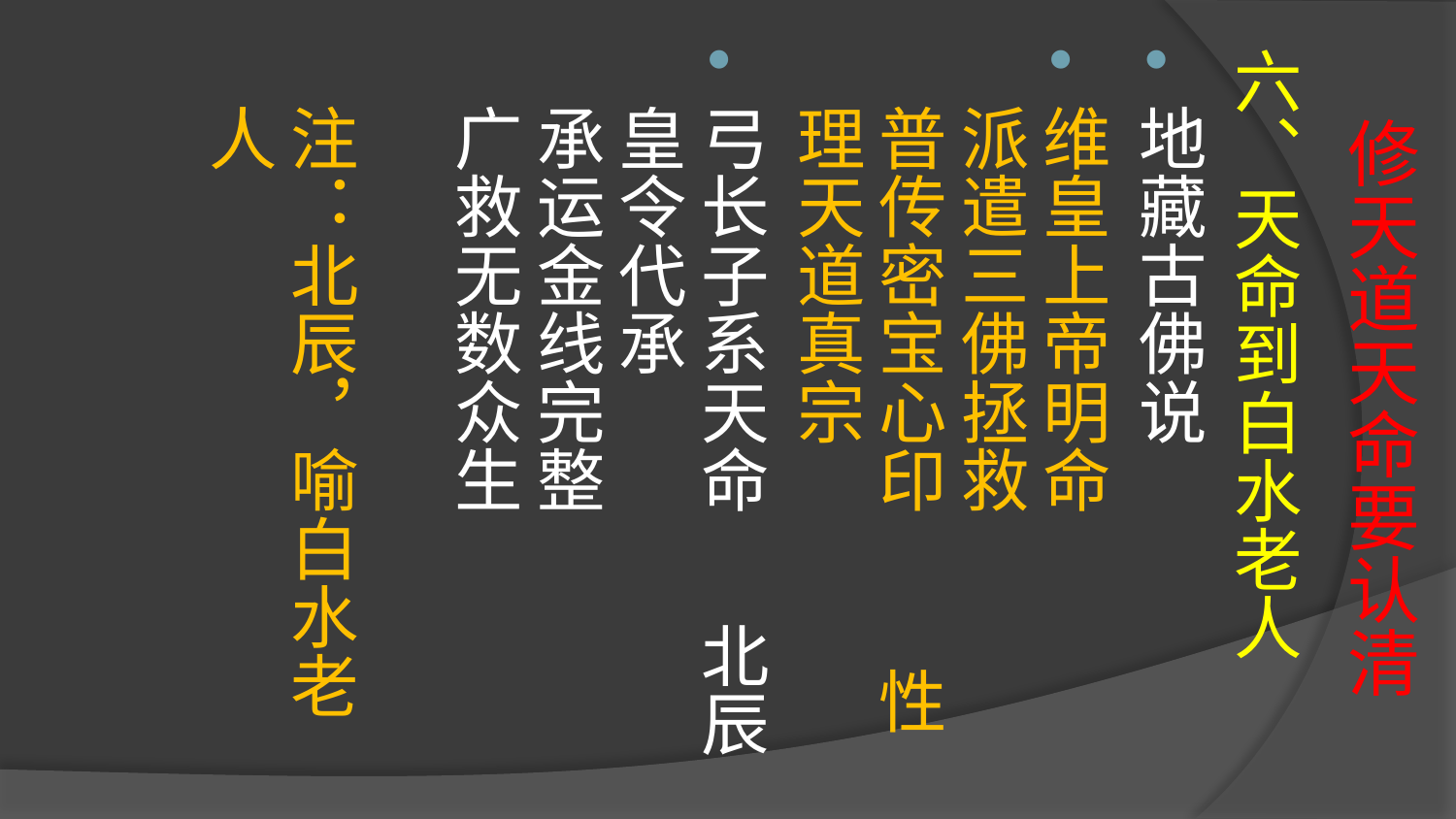

# 修天道天命要认清
六、天命到白水老人
地藏古佛说
维皇上帝明命                派遣三佛拯救  
普传密宝心印          性理天道真宗
弓长子系天命       北辰皇令代承     
承运金线完整               广救无数众生
注：北辰，喻白水老人